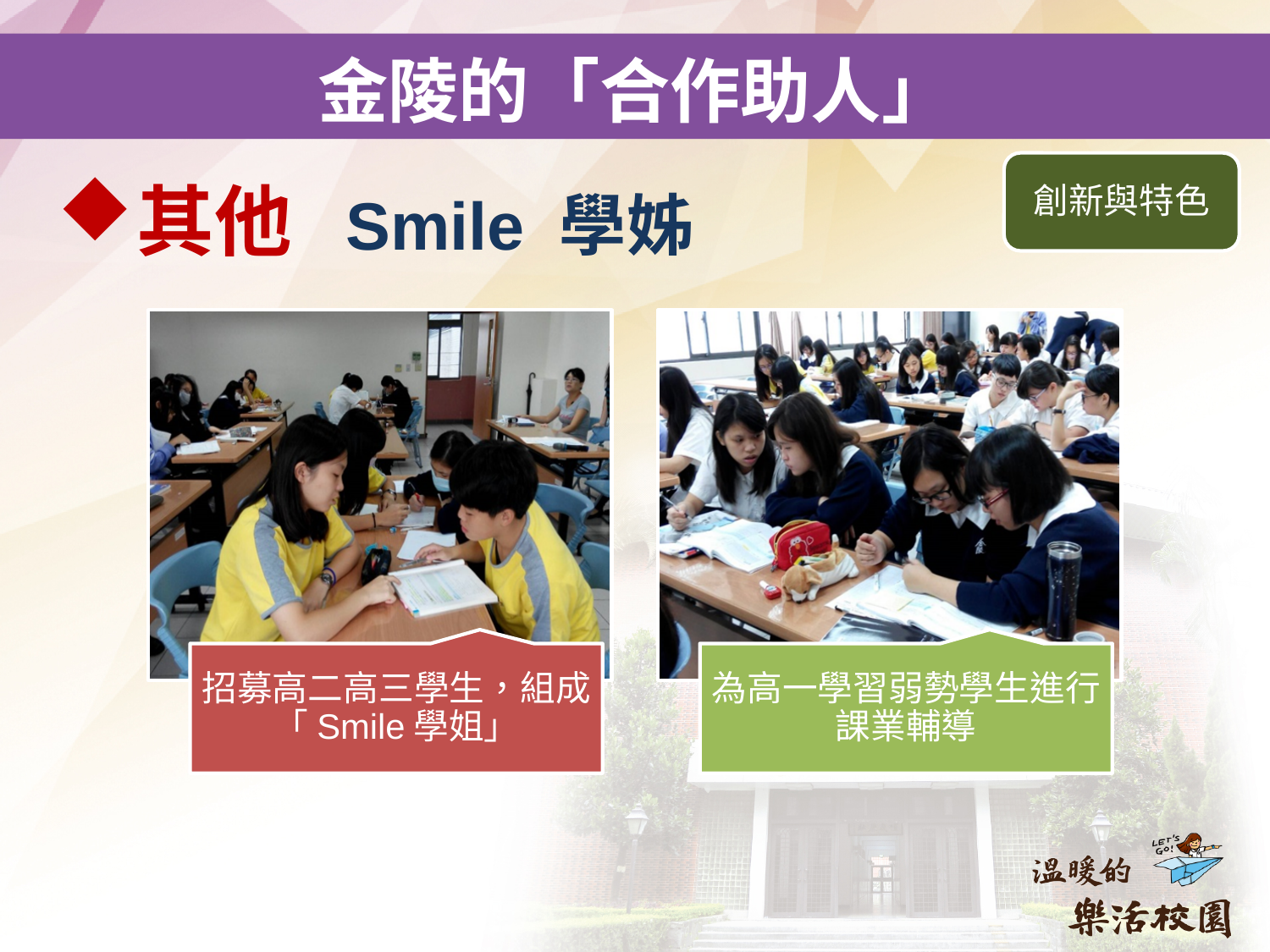

金陵的「合作助人」

創新與特色
其他  Smile 學姊
招募高二高三學生，組成「Smile學姐」
為高一學習弱勢學生進行課業輔導